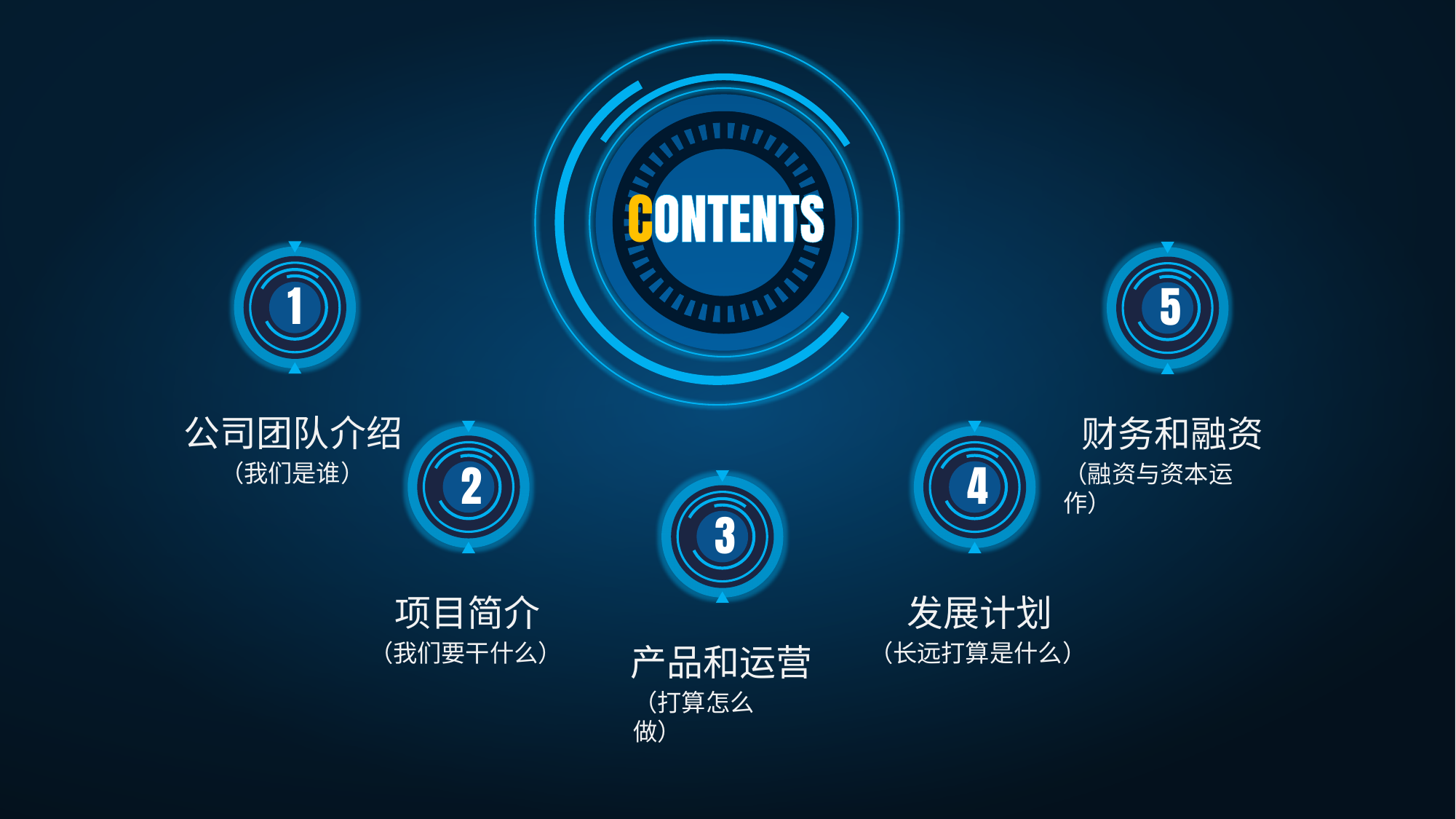

CONTENTS

1
5
公司团队介绍
财务和融资

（我们是谁）
（融资与资本运作）
2
4

3
项目简介
发展计划
（我们要干什么）
（长远打算是什么）
产品和运营
（打算怎么做）